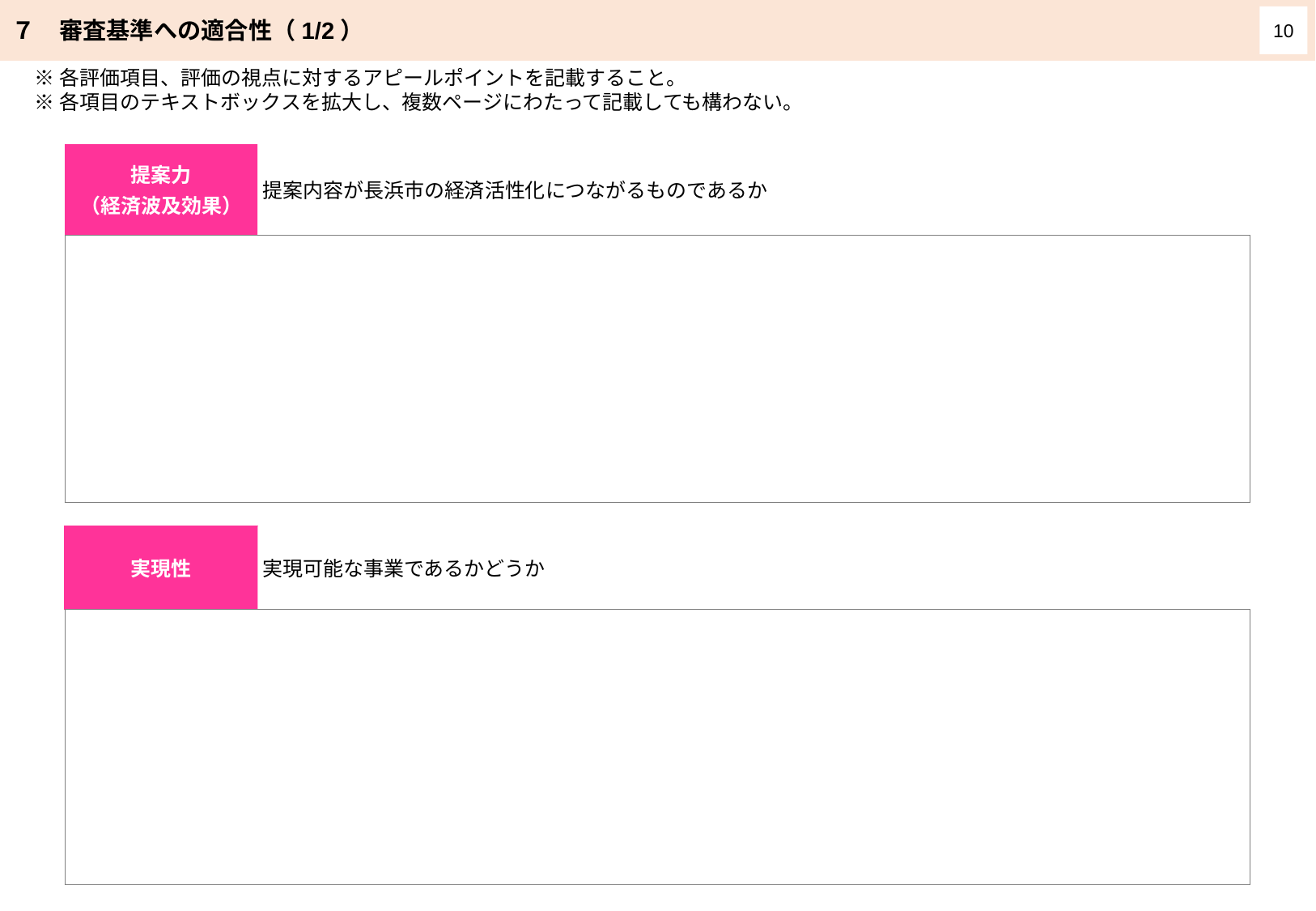

７　審査基準への適合性（1/2）
10
※各評価項目、評価の視点に対するアピールポイントを記載すること。
※各項目のテキストボックスを拡大し、複数ページにわたって記載しても構わない。
提案力
（経済波及効果）
提案内容が長浜市の経済活性化につながるものであるか
|  |
| --- |
実現性
実現可能な事業であるかどうか
|  |
| --- |